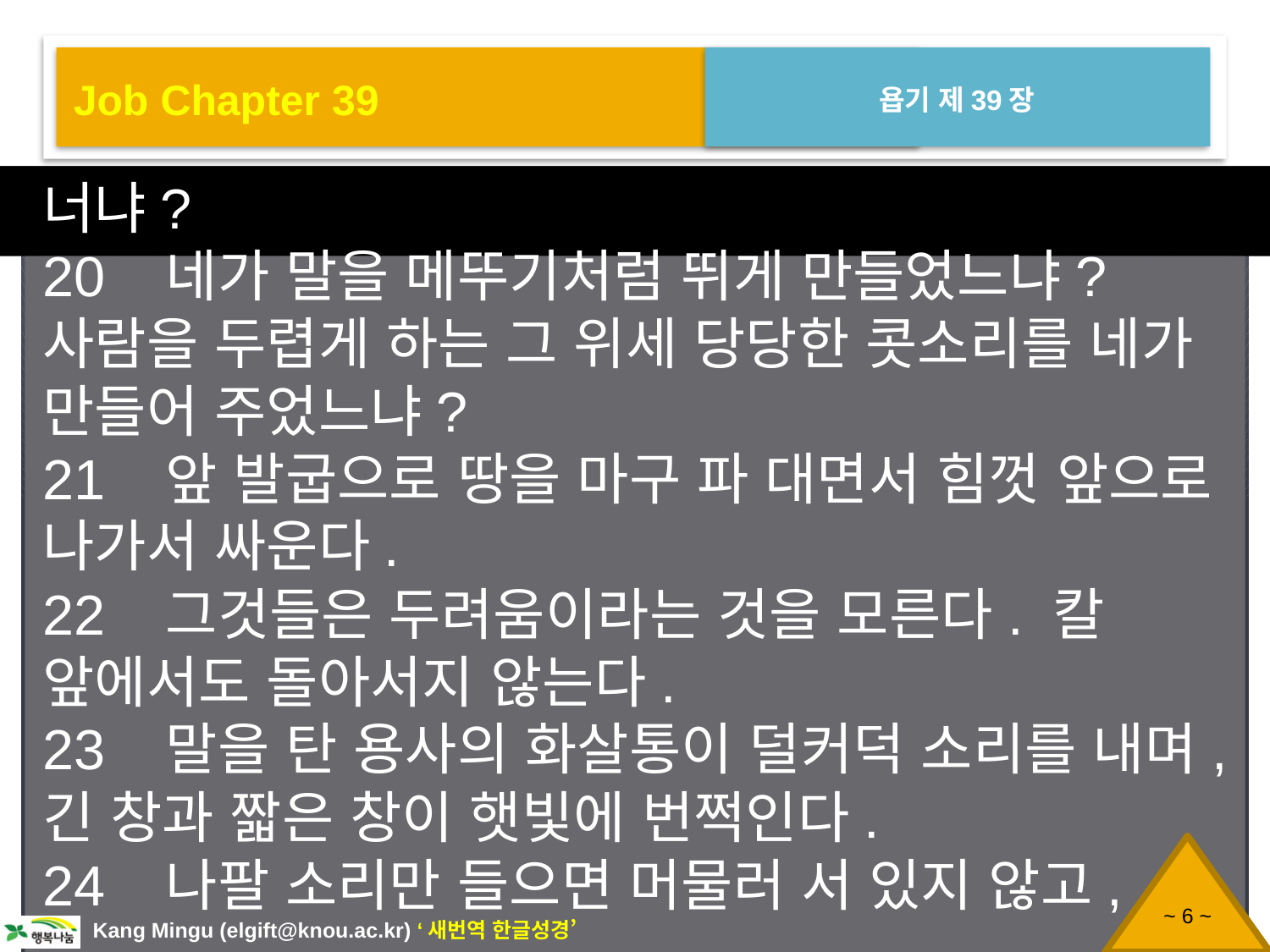

Job Chapter 39
욥기 제39장
너냐?
20   네가 말을 메뚜기처럼 뛰게 만들었느냐? 사람을 두렵게 하는 그 위세 당당한 콧소리를 네가 만들어 주었느냐?
21   앞 발굽으로 땅을 마구 파 대면서 힘껏 앞으로 나가서 싸운다.
22   그것들은 두려움이라는 것을 모른다. 칼 앞에서도 돌아서지 않는다.
23   말을 탄 용사의 화살통이 덜커덕 소리를 내며, 긴 창과 짧은 창이 햇빛에 번쩍인다.
24   나팔 소리만 들으면 머물러 서 있지 않고,